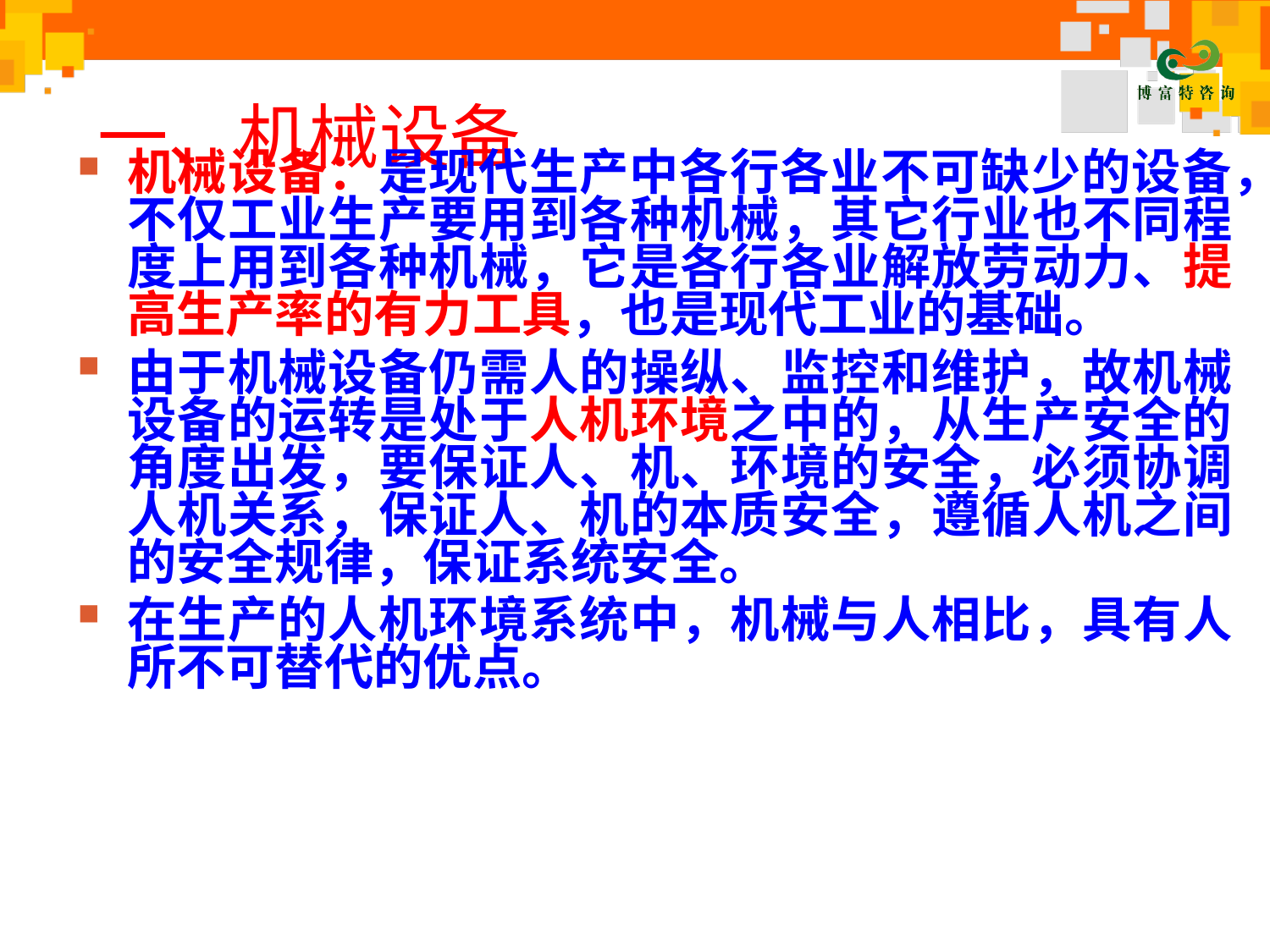

# 一、机械设备

机械设备：是现代生产中各行各业不可缺少的设备，不仅工业生产要用到各种机械，其它行业也不同程度上用到各种机械，它是各行各业解放劳动力、提高生产率的有力工具，也是现代工业的基础。
由于机械设备仍需人的操纵、监控和维护，故机械设备的运转是处于人机环境之中的，从生产安全的角度出发，要保证人、机、环境的安全，必须协调人机关系，保证人、机的本质安全，遵循人机之间的安全规律，保证系统安全。
在生产的人机环境系统中，机械与人相比，具有人所不可替代的优点。